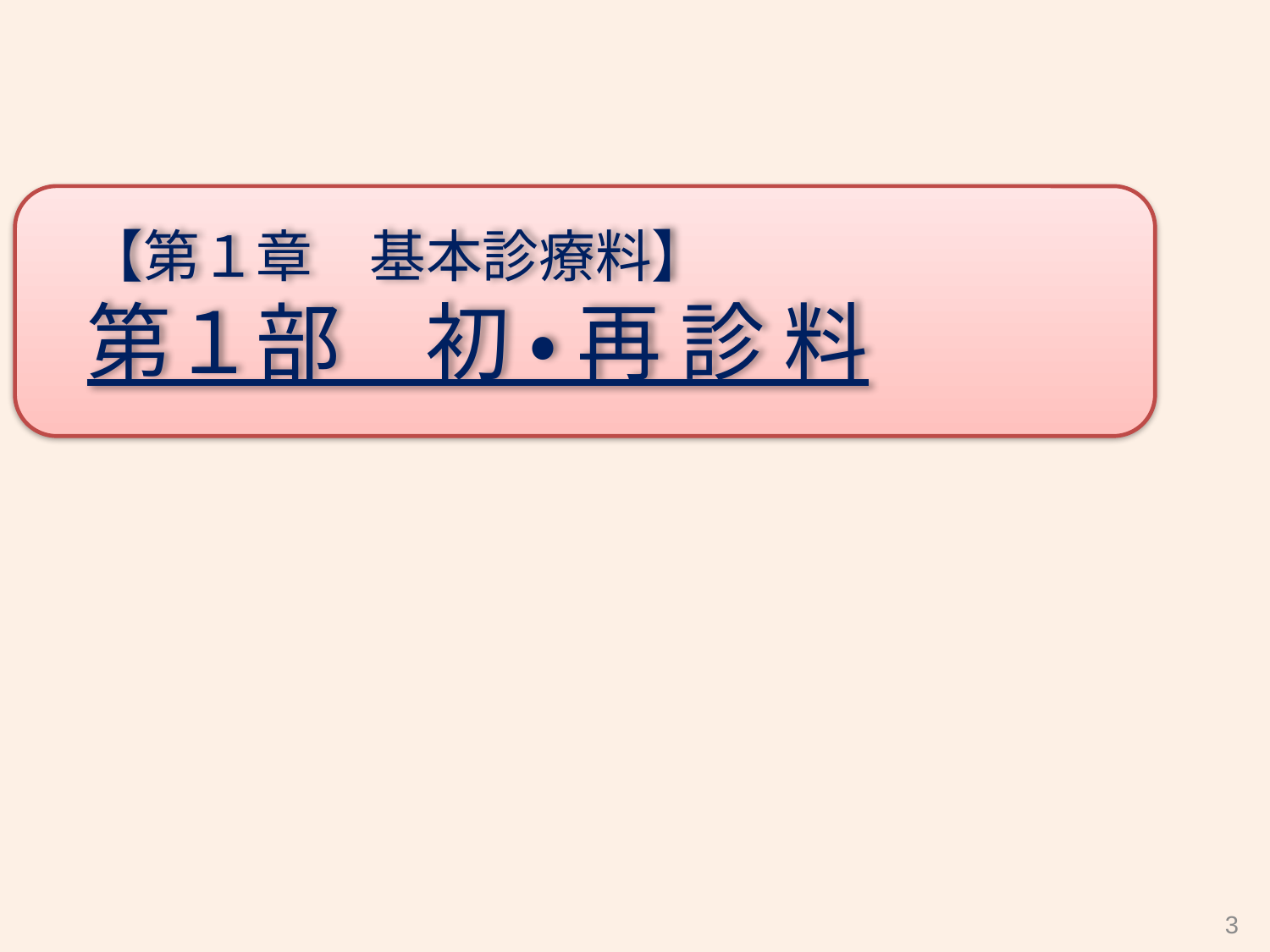

【第１章　基本診療料】
第１部　初 ・ 再 診 料
3